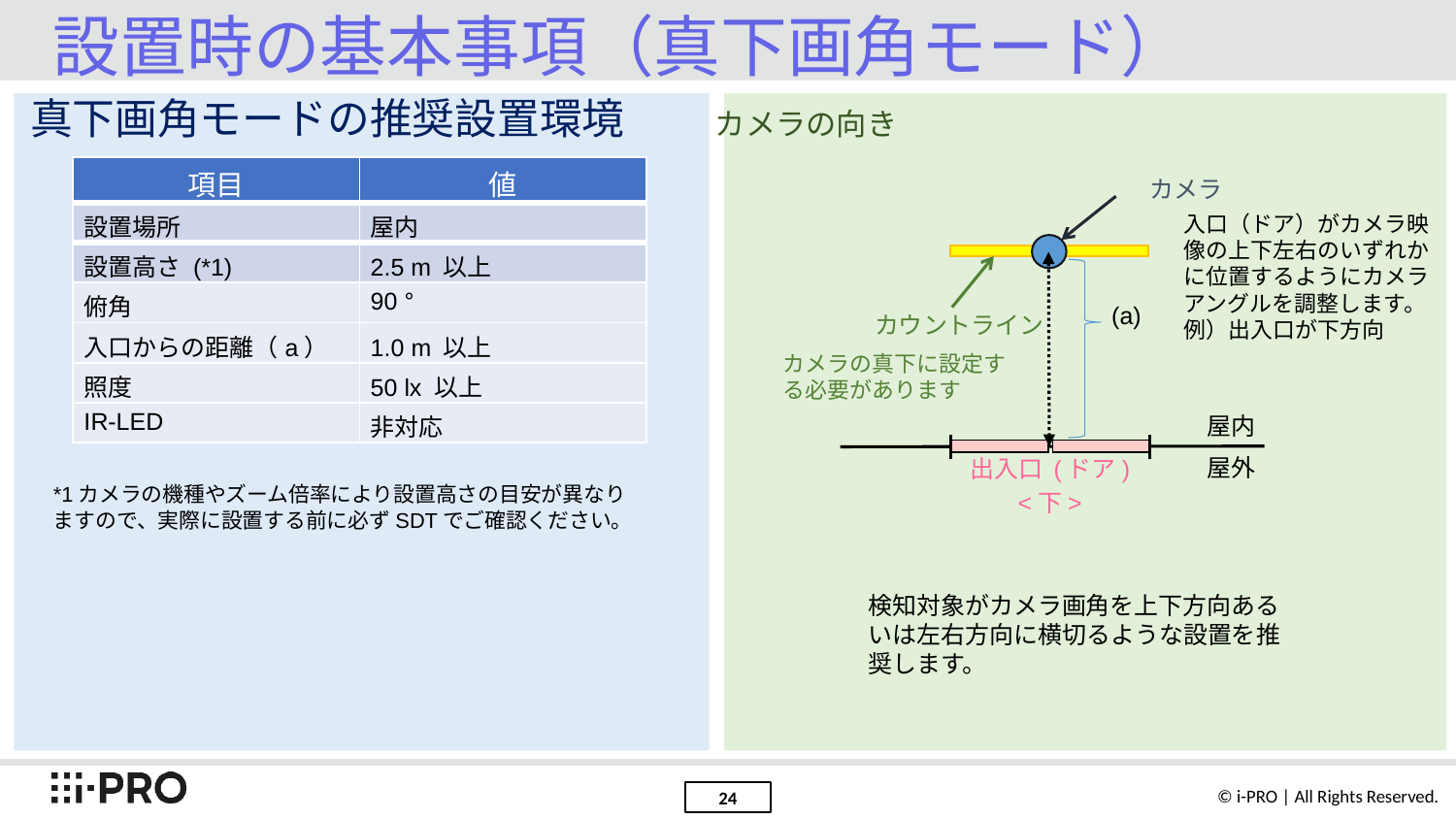

# 設置時の基本事項（真下画角モード）
真下画角モードの推奨設置環境

カメラの向き
| 項目 | 値 |
| --- | --- |
| 設置場所 | 屋内 |
| 設置高さ (\*1) | 2.5 m 以上 |
| 俯角 | 90 ° |
| 入口からの距離（a） | 1.0 m 以上 |
| 照度 | 50 lx 以上 |
| IR-LED | 非対応 |
カメラ

カウントライン
(a)
屋内
出入口 (ドア)
<下>

屋外
入口（ドア）がカメラ映像の上下左右のいずれかに位置するようにカメラアングルを調整します。
例）出入口が下方向
カメラの真下に設定する必要があります
*1カメラの機種やズーム倍率により設置高さの目安が異なりますので、実際に設置する前に必ずSDTでご確認ください。
検知対象がカメラ画角を上下方向あるいは左右方向に横切るような設置を推奨します。